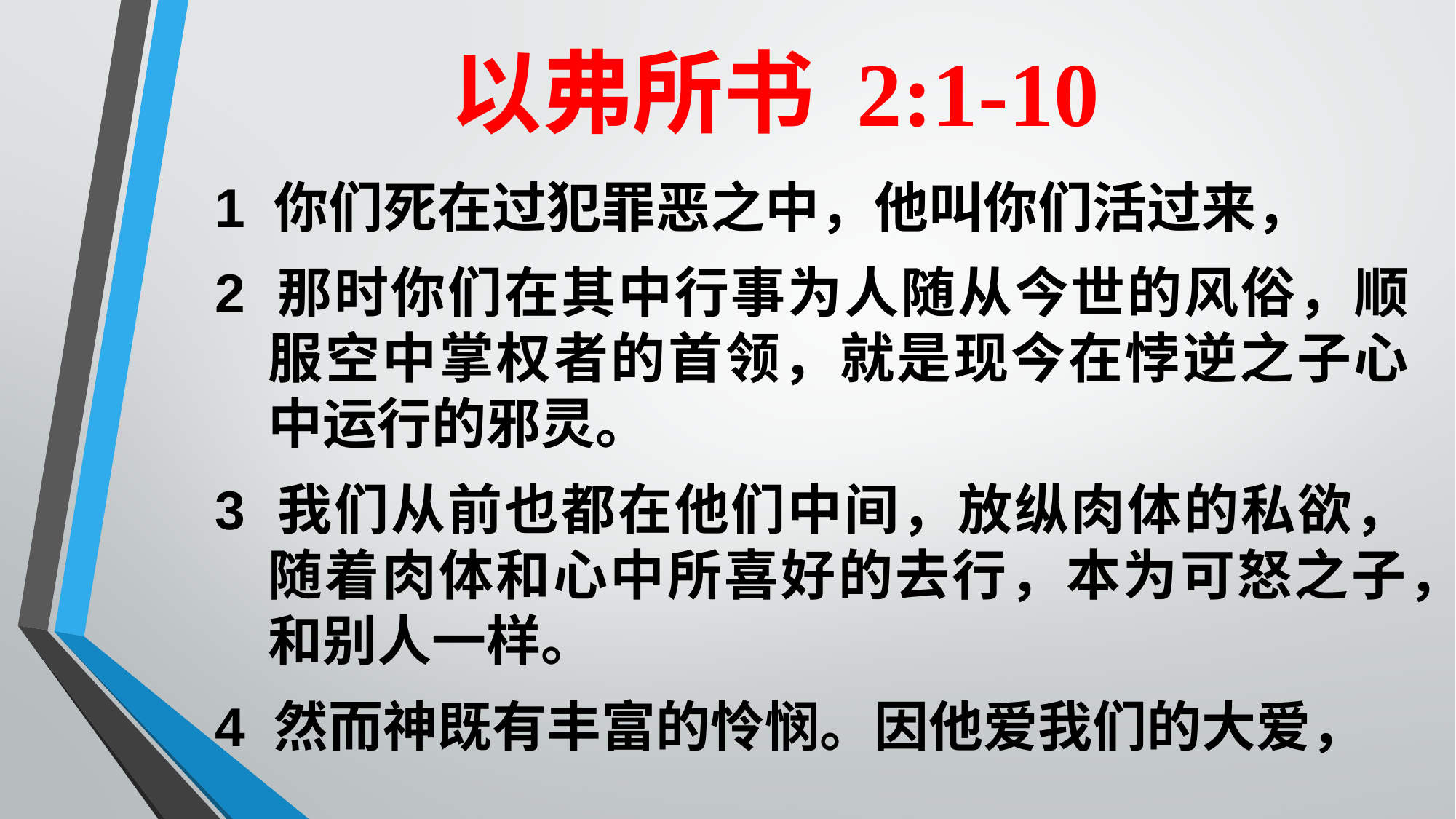

# 以弗所书 2:1-10
1 你们死在过犯罪恶之中，他叫你们活过来，
2 那时你们在其中行事为人随从今世的风俗，顺服空中掌权者的首领，就是现今在悖逆之子心中运行的邪灵。
3 我们从前也都在他们中间，放纵肉体的私欲，随着肉体和心中所喜好的去行，本为可怒之子，和别人一样。
4 然而神既有丰富的怜悯。因他爱我们的大爱，